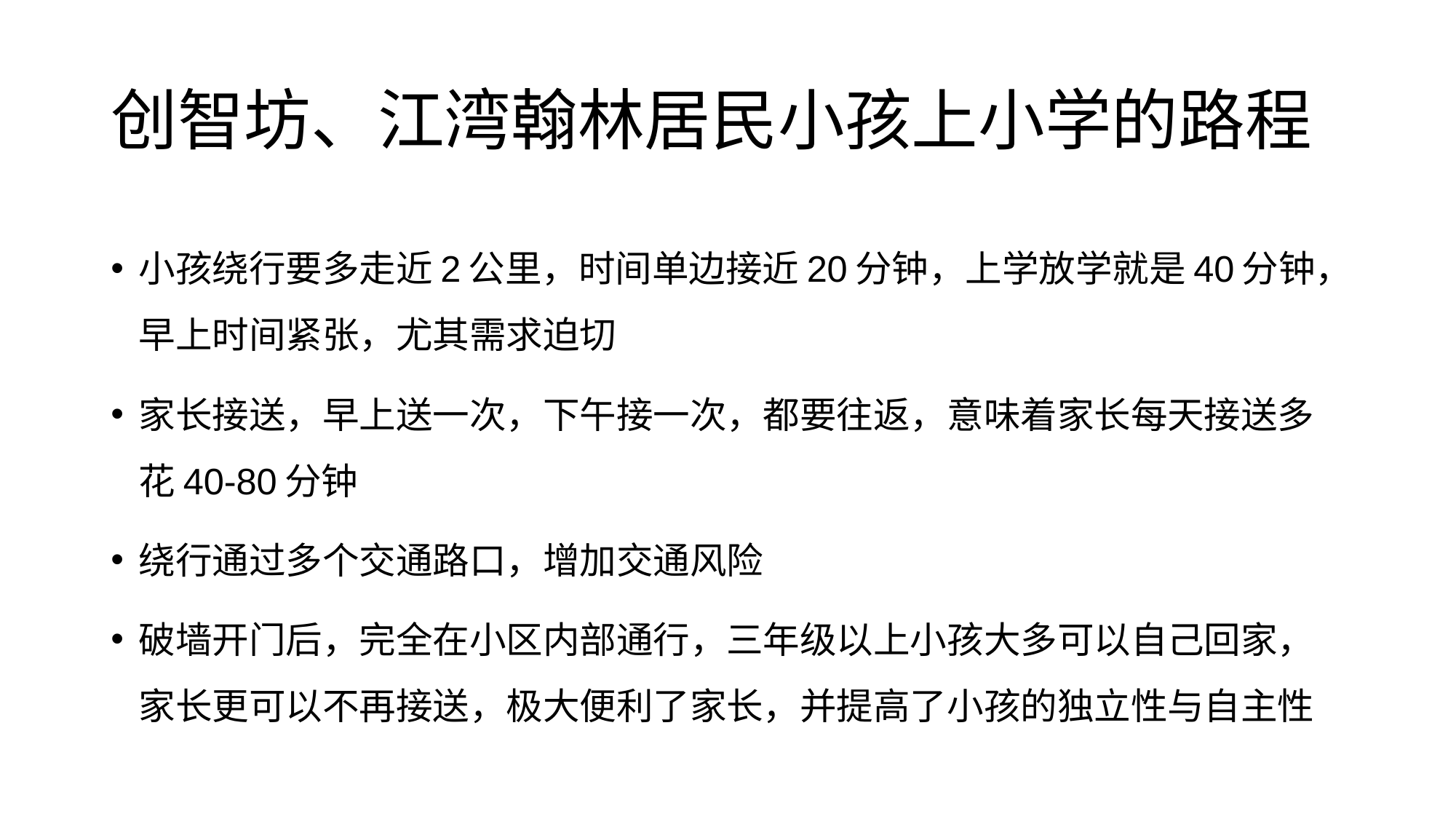

# 创智坊、江湾翰林居民小孩上小学的路程
小孩绕行要多走近2公里，时间单边接近20分钟，上学放学就是40分钟，早上时间紧张，尤其需求迫切
家长接送，早上送一次，下午接一次，都要往返，意味着家长每天接送多花40-80分钟
绕行通过多个交通路口，增加交通风险
破墙开门后，完全在小区内部通行，三年级以上小孩大多可以自己回家，家长更可以不再接送，极大便利了家长，并提高了小孩的独立性与自主性